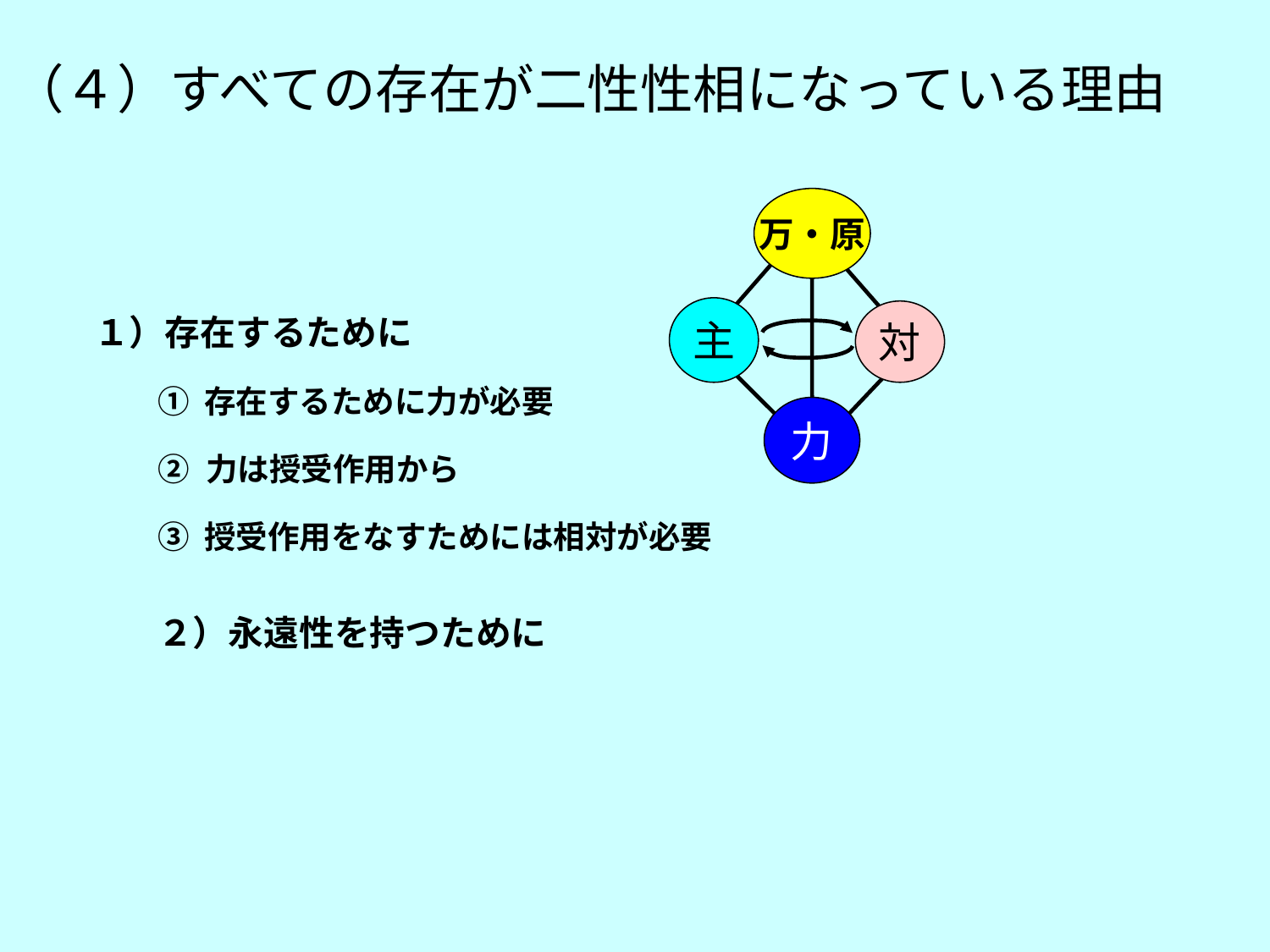

（４）すべての存在が二性性相になっている理由
万・原

１）存在するために
① 存在するために力が必要
② 力は授受作用から
③ 授受作用をなすためには相対が必要

２）永遠性を持つために
主
対

力